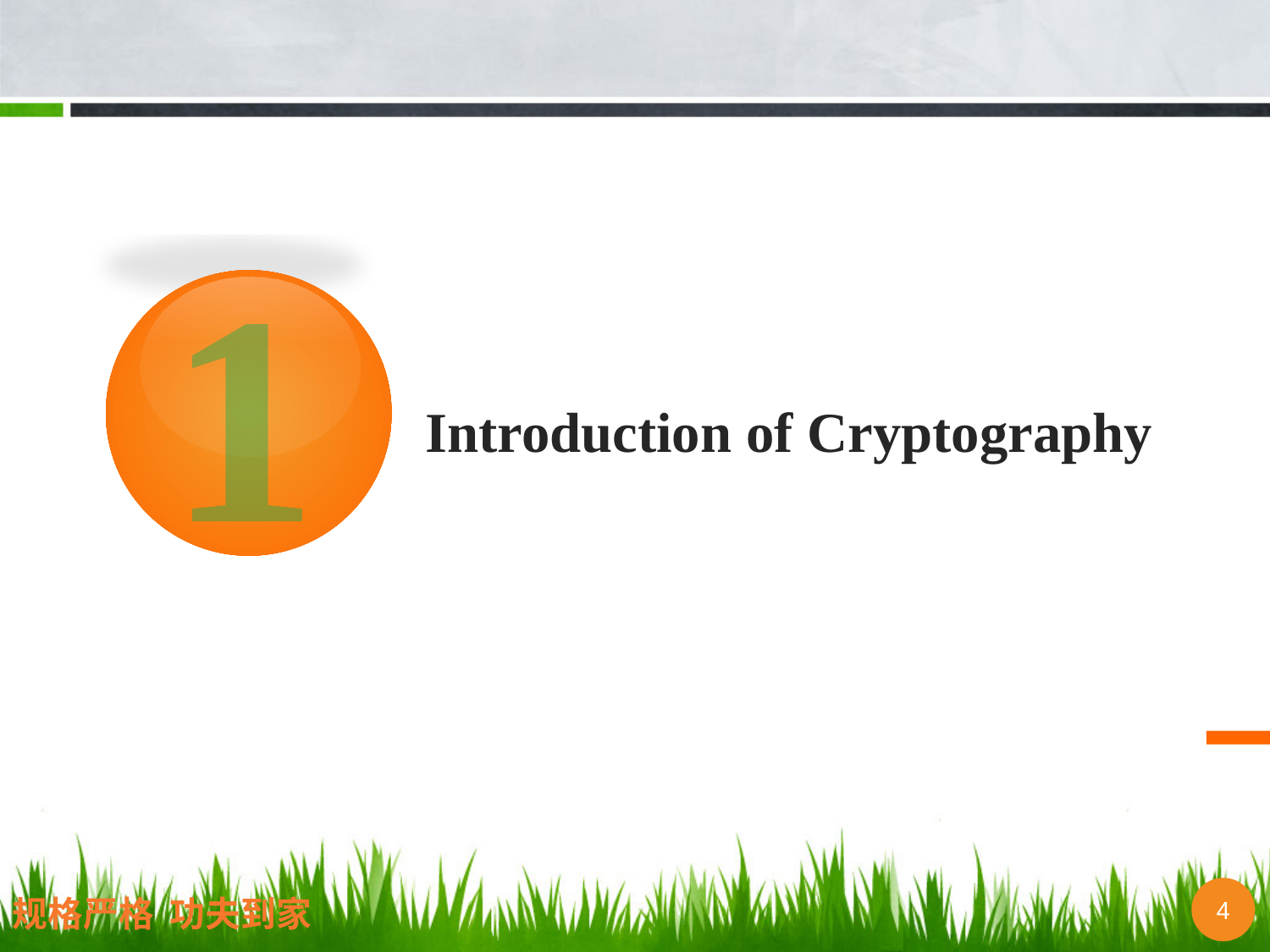

1
# Introduction of Cryptography
4
规格严格  功夫到家